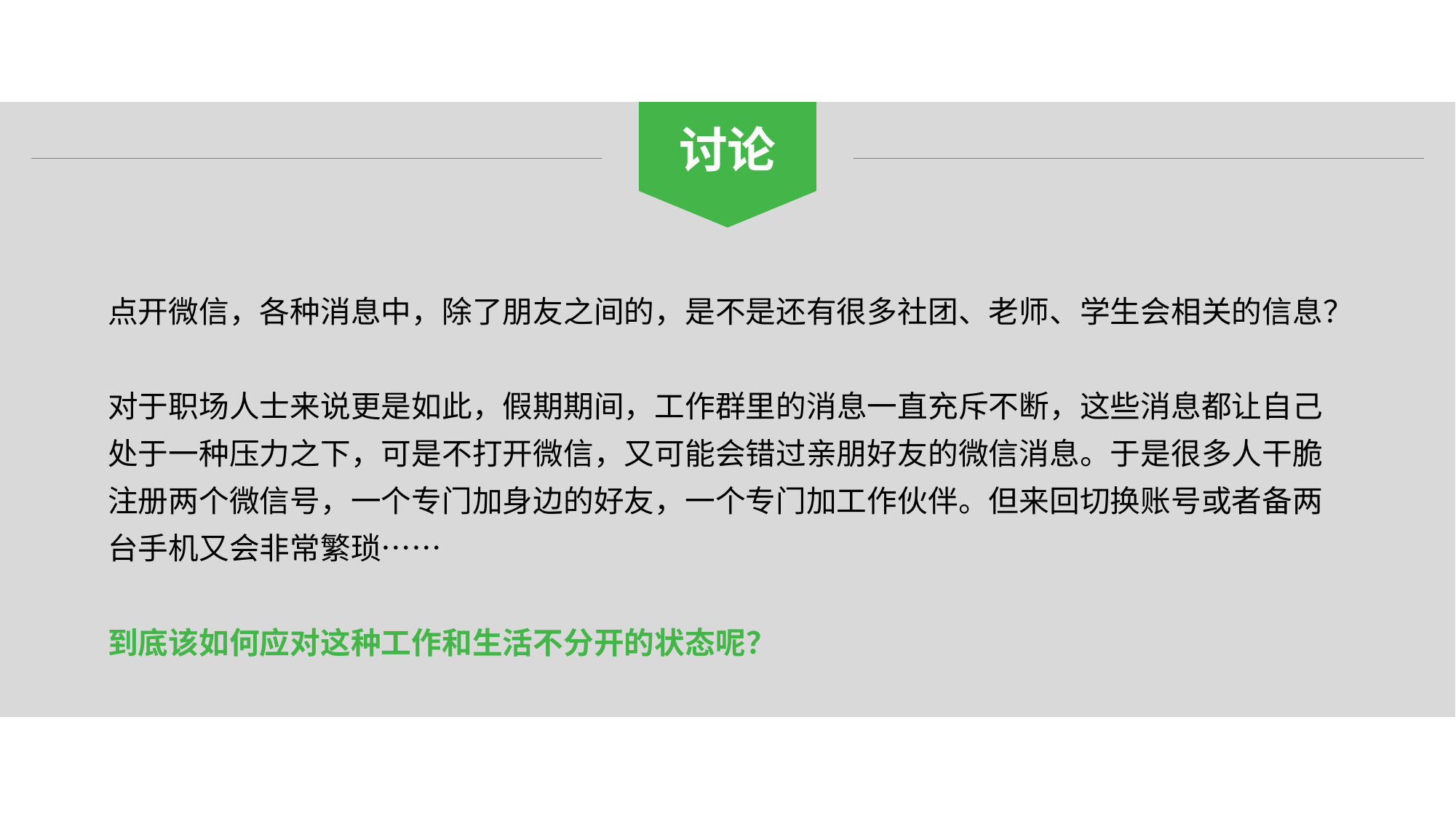

点开微信，各种消息中，除了朋友之间的，是不是还有很多社团、老师、学生会相关的信息？

对于职场人士来说更是如此，假期期间，工作群里的消息一直充斥不断，这些消息都让自己处于一种压力之下，可是不打开微信，又可能会错过亲朋好友的微信消息。于是很多人干脆注册两个微信号，一个专门加身边的好友，一个专门加工作伙伴。但来回切换账号或者备两台手机又会非常繁琐……

到底该如何应对这种工作和生活不分开的状态呢？